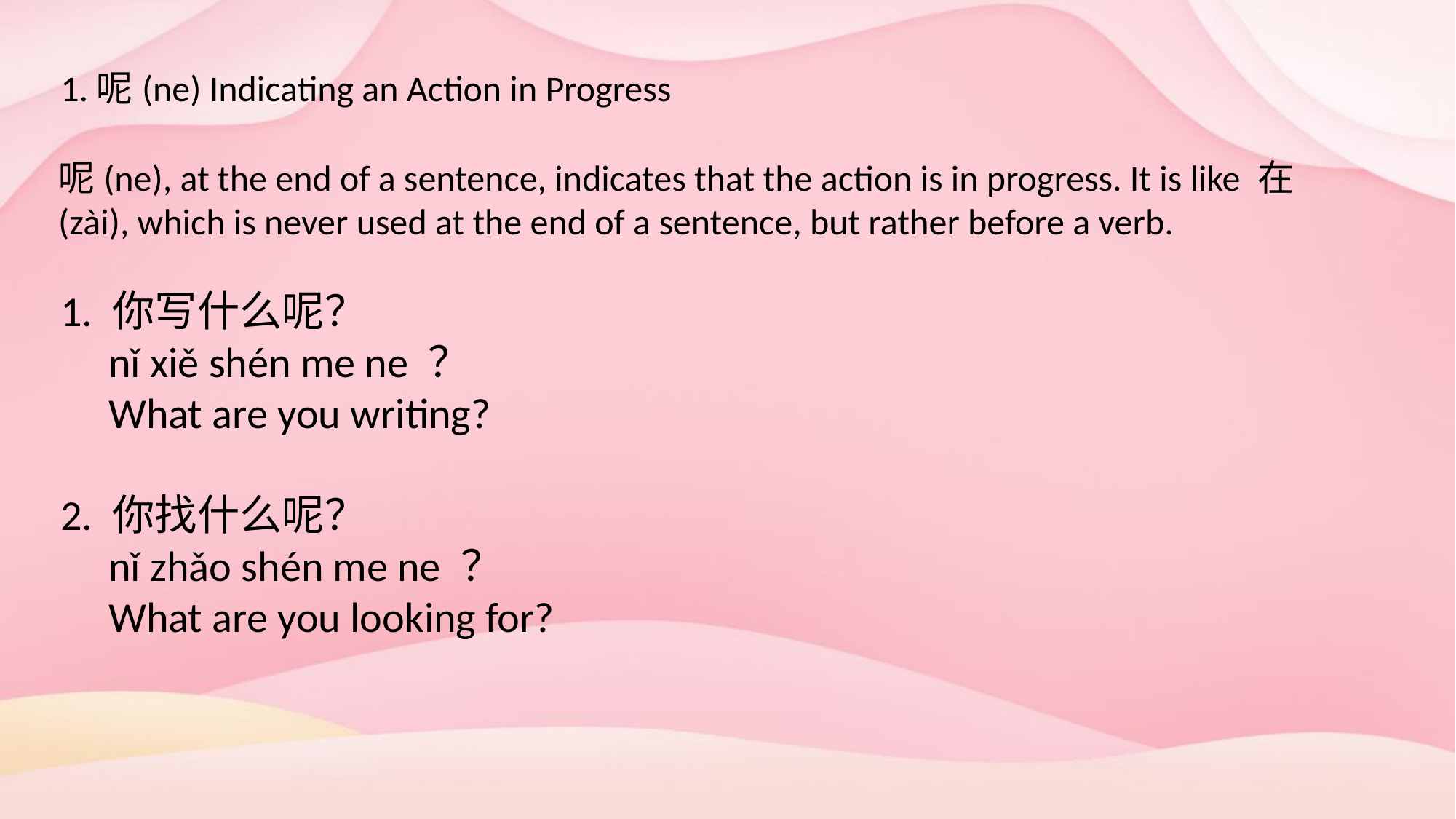

1.呢(ne) Indicating an Action in Progress
呢(ne), at the end of a sentence, indicates that the action is in progress. It is like 在(zài), which is never used at the end of a sentence, but rather before a verb.
1. 你写什么呢？
     nǐ xiě shén me ne ？
     What are you writing?

2. 你找什么呢？
     nǐ zhǎo shén me ne ？
     What are you looking for?